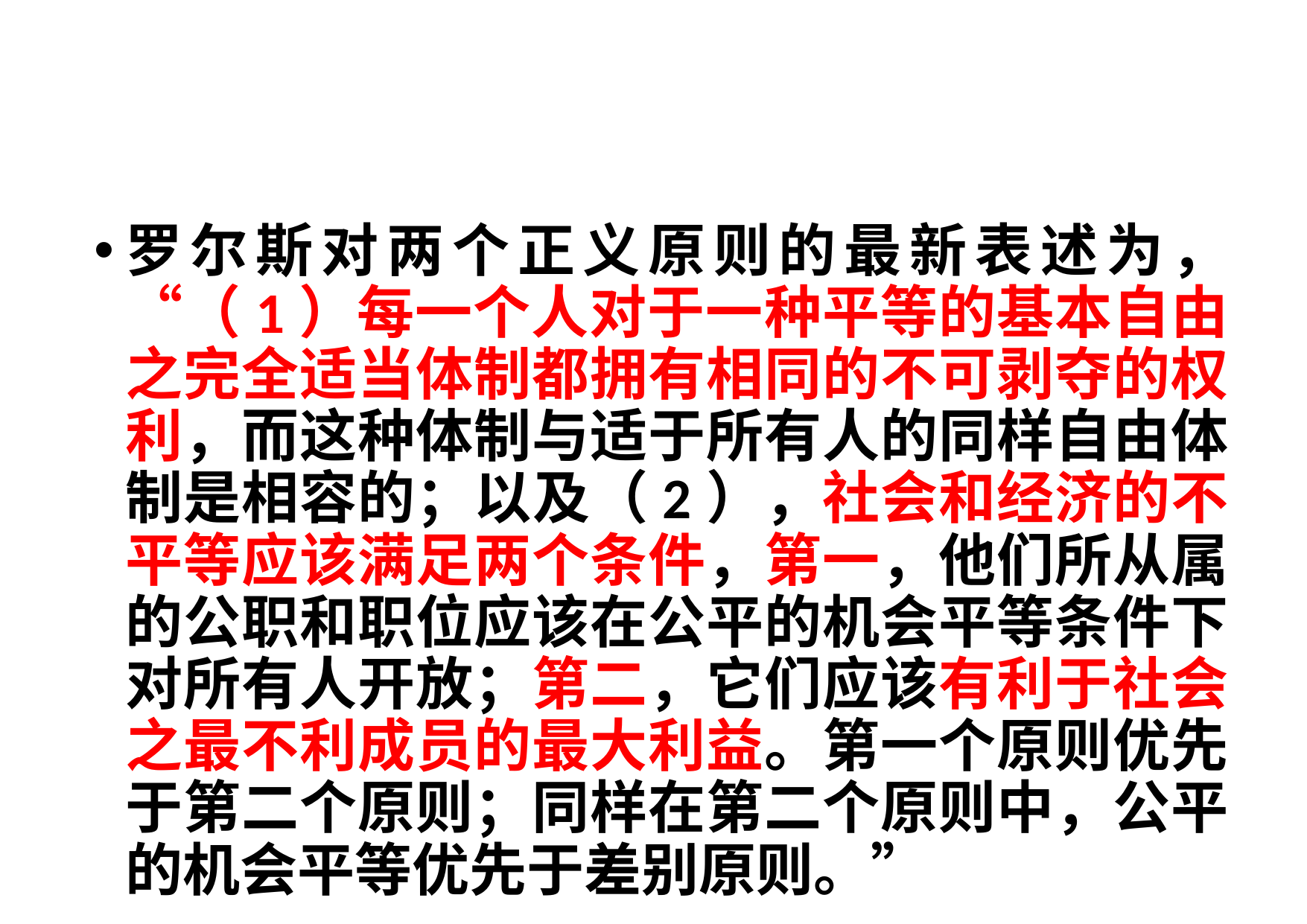

#
罗尔斯对两个正义原则的最新表述为，“（1）每一个人对于一种平等的基本自由之完全适当体制都拥有相同的不可剥夺的权利，而这种体制与适于所有人的同样自由体制是相容的；以及（2），社会和经济的不平等应该满足两个条件，第一，他们所从属的公职和职位应该在公平的机会平等条件下对所有人开放；第二，它们应该有利于社会之最不利成员的最大利益。第一个原则优先于第二个原则；同样在第二个原则中，公平的机会平等优先于差别原则。”